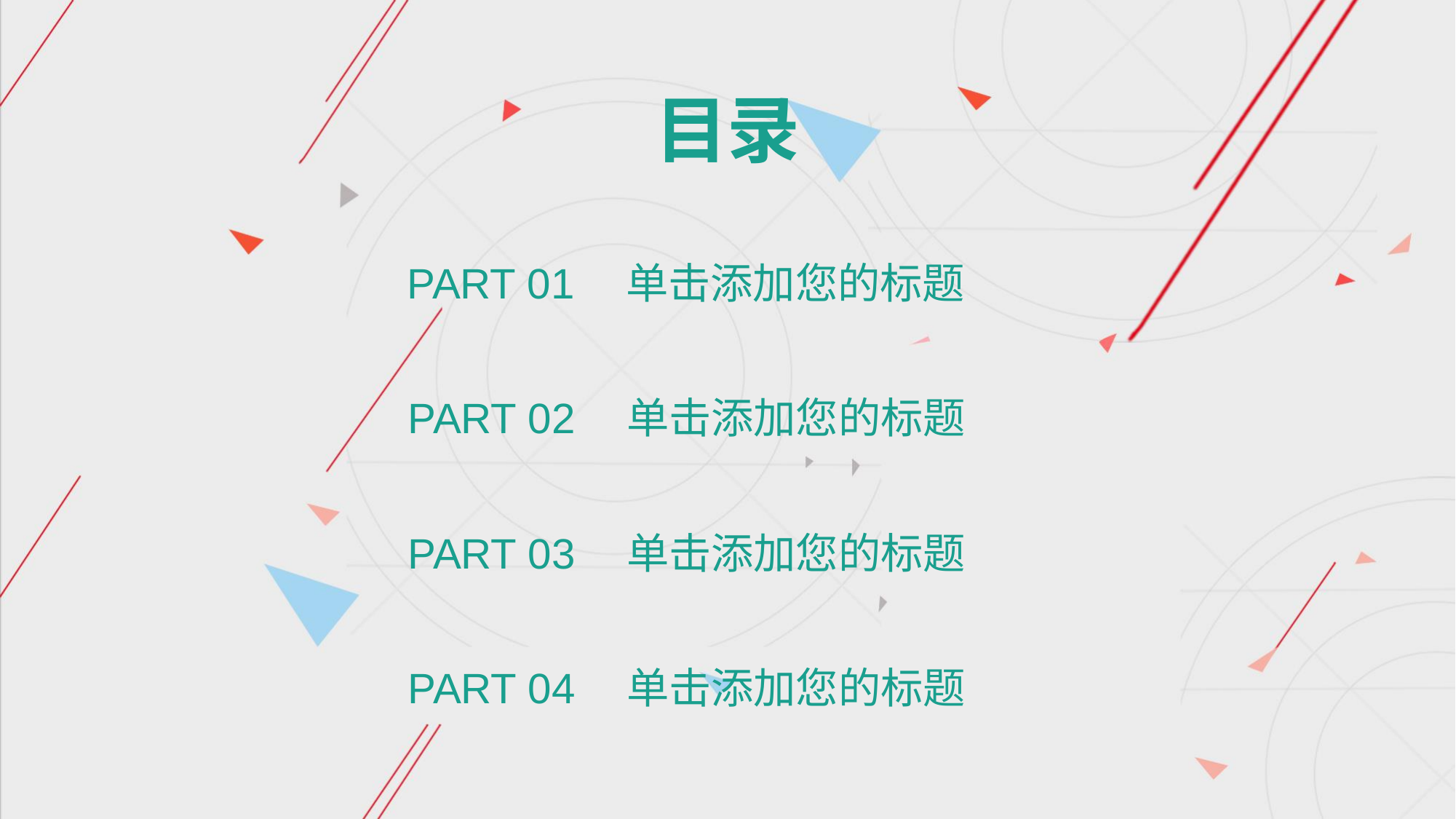

目录
PART 01
单击添加您的标题
PART 02
单击添加您的标题
PART 03
单击添加您的标题
PART 04
单击添加您的标题